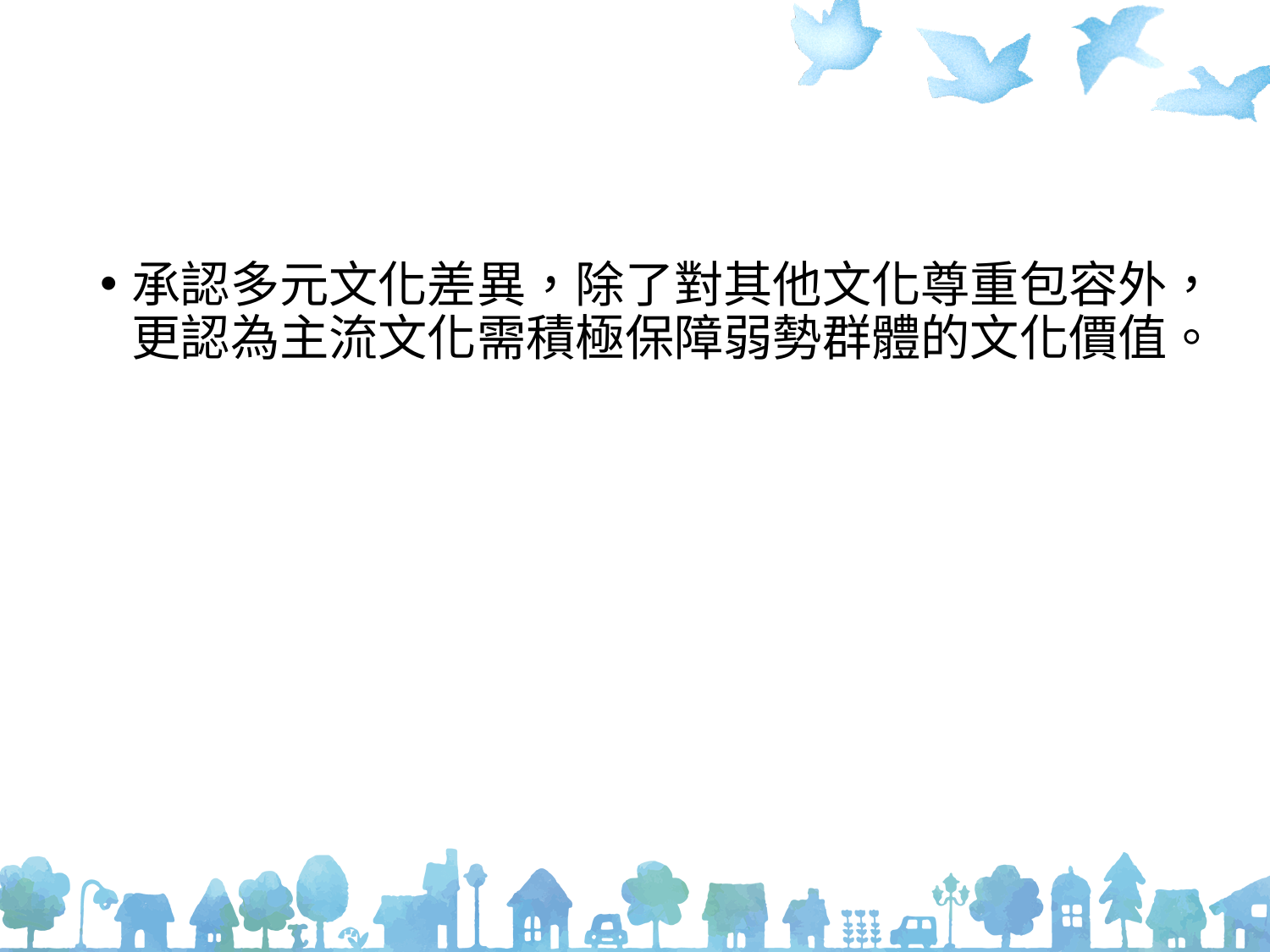

#
承認多元文化差異，除了對其他文化尊重包容外，更認為主流文化需積極保障弱勢群體的文化價值。